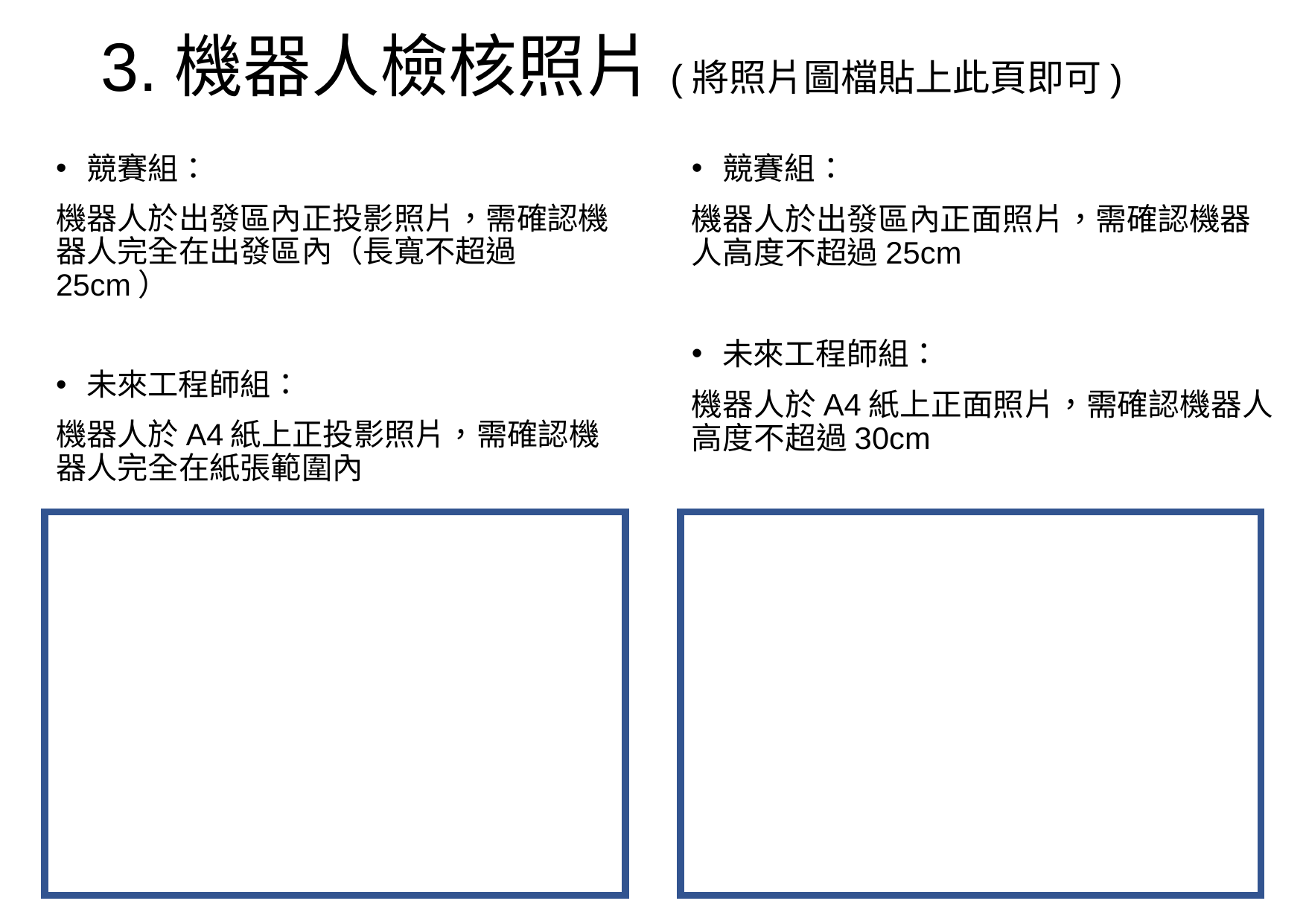

# 3.機器人檢核照片(將照片圖檔貼上此頁即可)
競賽組：
機器人於出發區內正投影照片，需確認機器人完全在出發區內（長寬不超過25cm）

未來工程師組：
機器人於A4紙上正投影照片，需確認機器人完全在紙張範圍內

競賽組：
機器人於出發區內正面照片，需確認機器人高度不超過25cm

未來工程師組：
機器人於A4紙上正面照片，需確認機器人高度不超過30cm